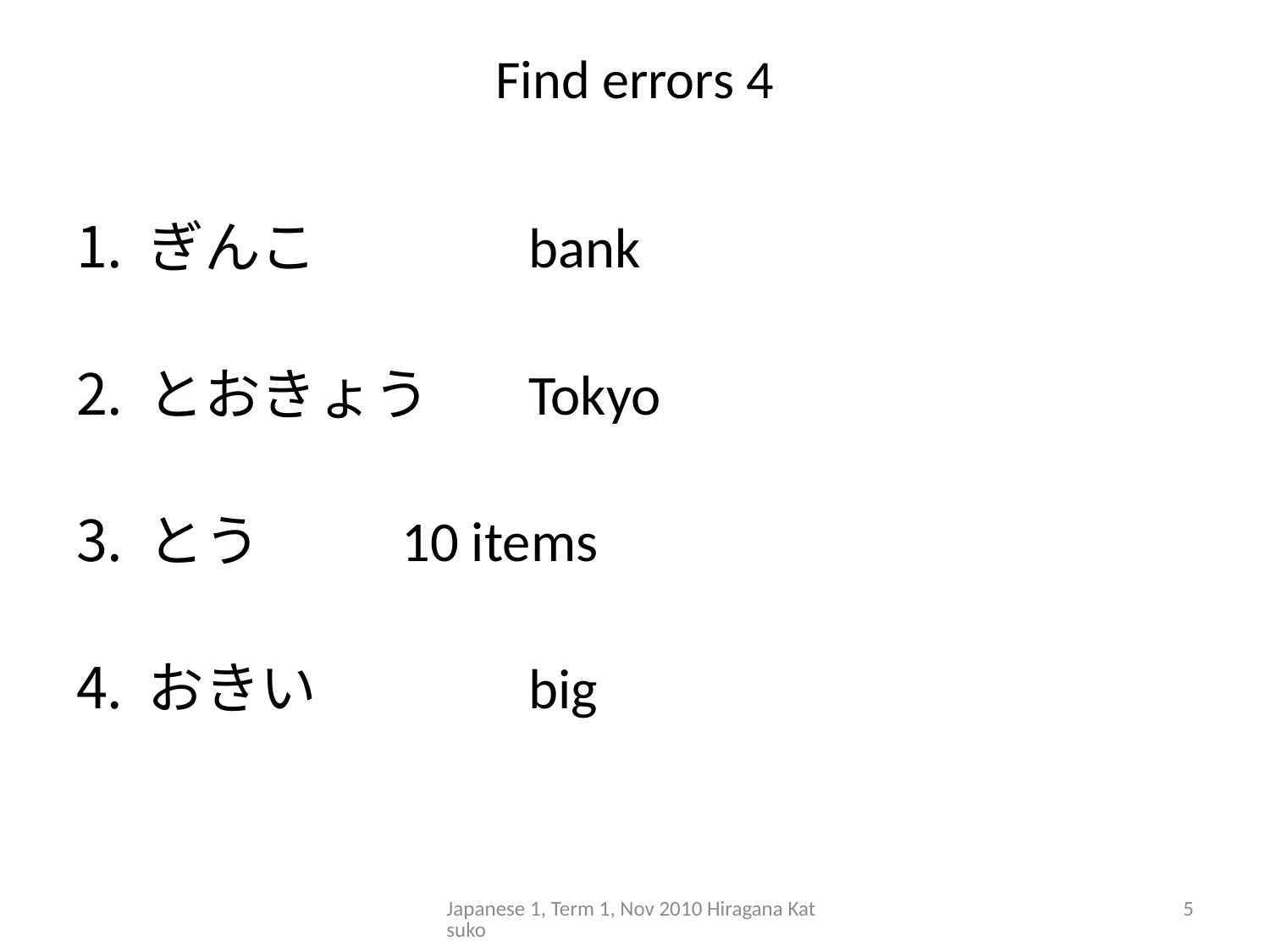

# Find errors 4
ぎんこ		bank
とおきょう	Tokyo
とう		10 items
おきい		big
Japanese 1, Term 1, Nov 2010 Hiragana Katsuko
5